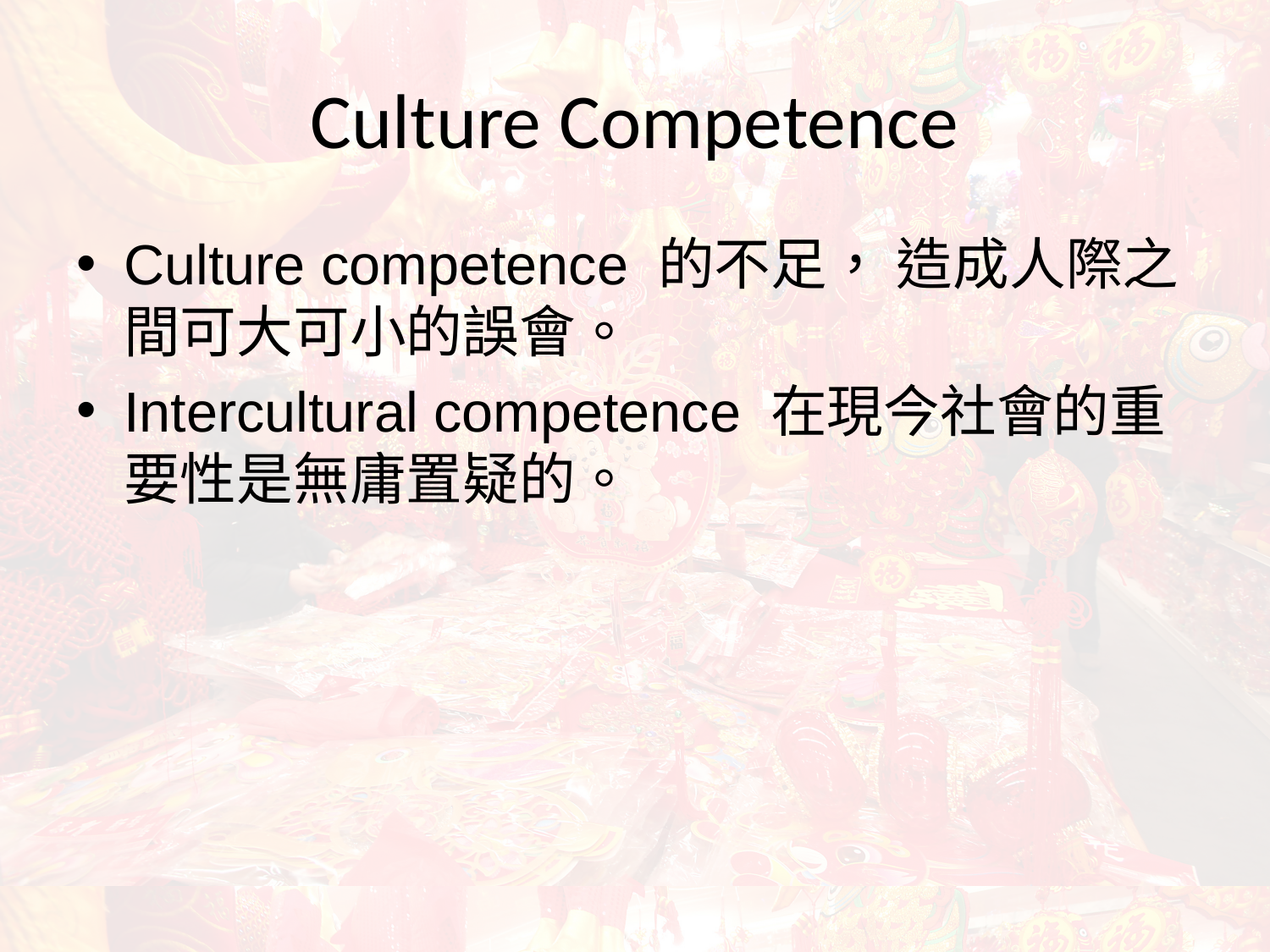

# Culture Competence
Culture competence 的不足， 造成人際之間可大可小的誤會。
Intercultural competence 在現今社會的重要性是無庸置疑的。